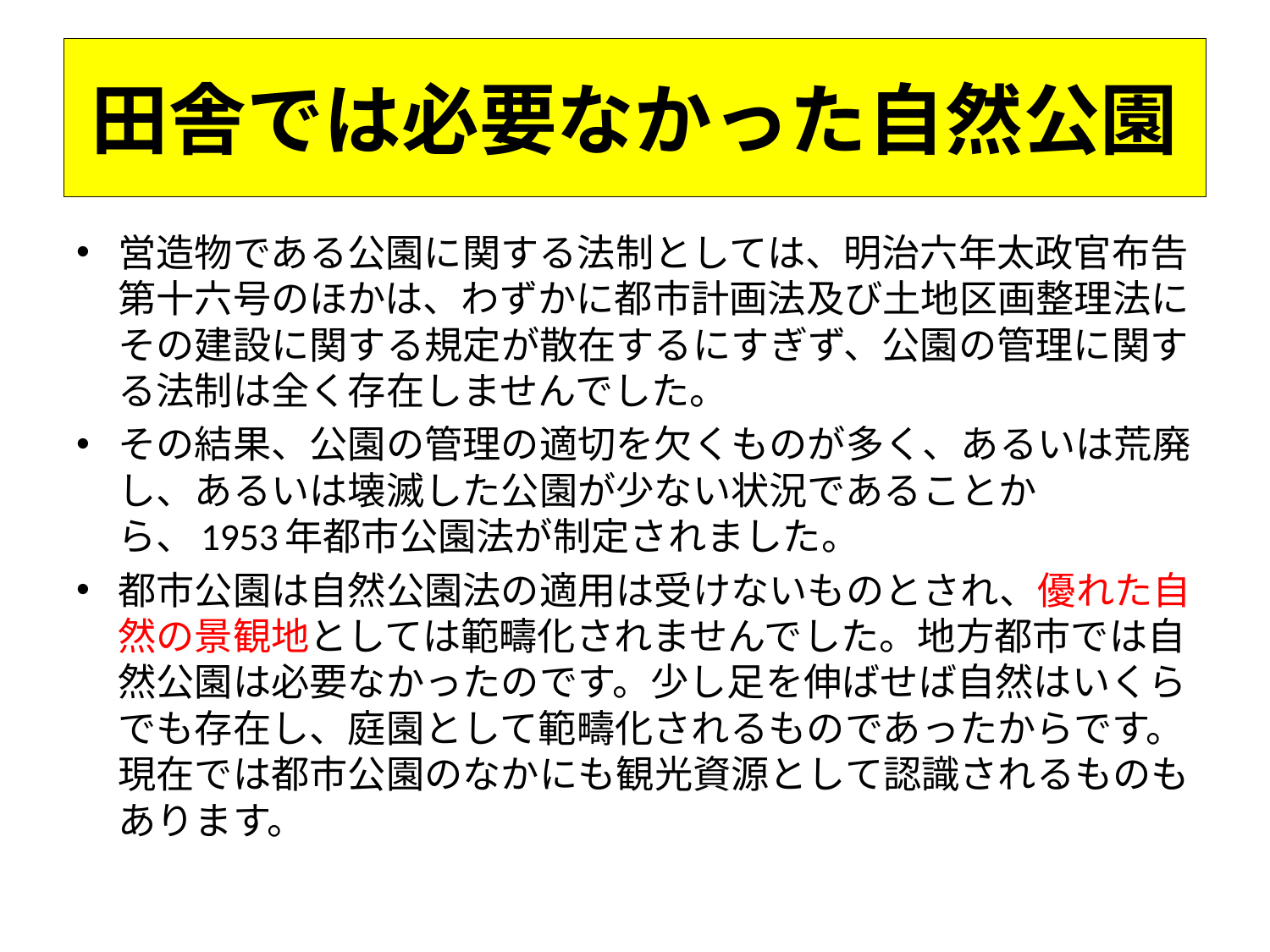

# 田舎では必要なかった自然公園
営造物である公園に関する法制としては、明治六年太政官布告第十六号のほかは、わずかに都市計画法及び土地区画整理法にその建設に関する規定が散在するにすぎず、公園の管理に関する法制は全く存在しませんでした。
その結果、公園の管理の適切を欠くものが多く、あるいは荒廃し、あるいは壊滅した公園が少ない状況であることから、1953年都市公園法が制定されました。
都市公園は自然公園法の適用は受けないものとされ、優れた自然の景観地としては範疇化されませんでした。地方都市では自然公園は必要なかったのです。少し足を伸ばせば自然はいくらでも存在し、庭園として範疇化されるものであったからです。現在では都市公園のなかにも観光資源として認識されるものもあります。